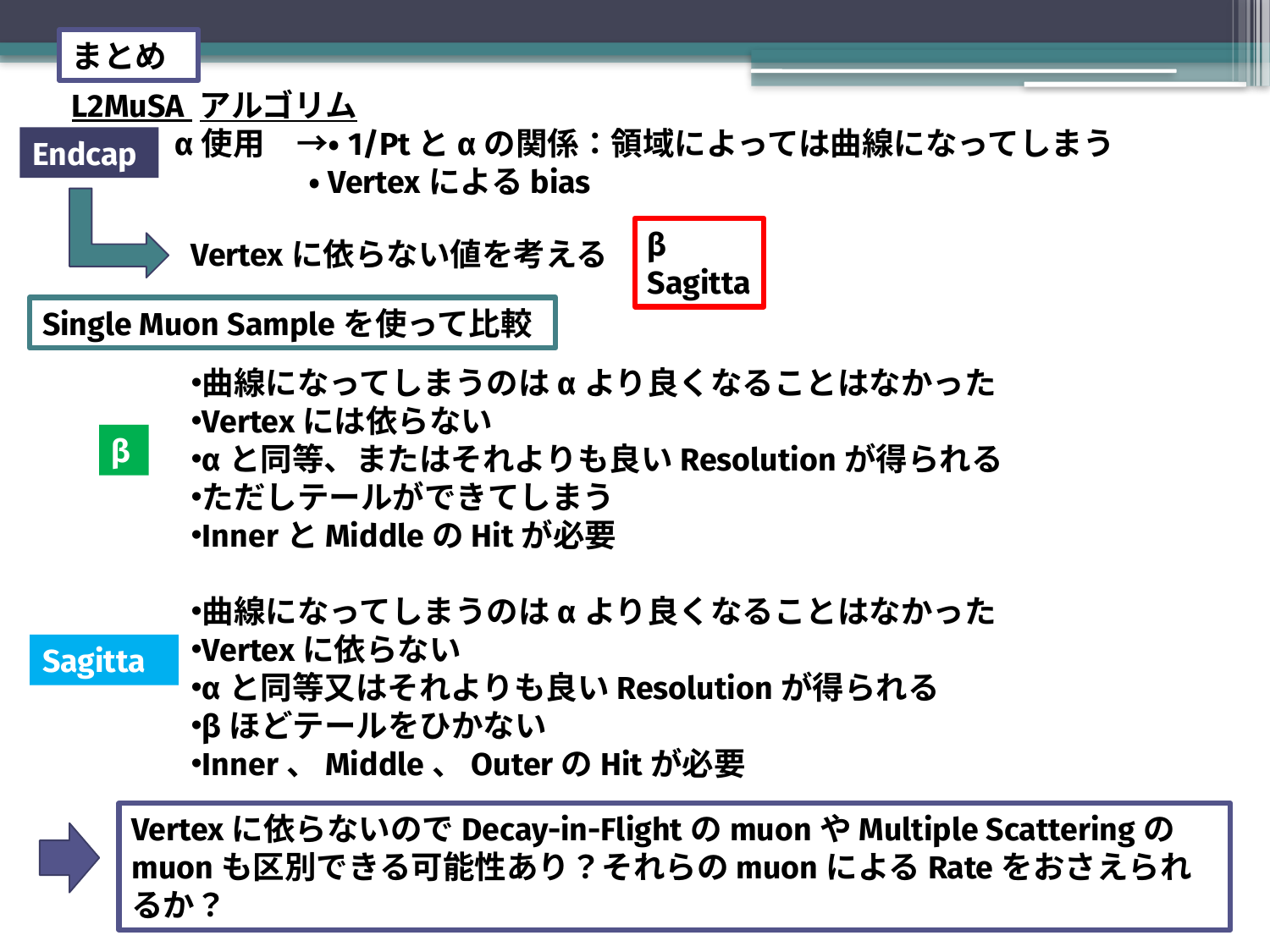

まとめ
L2MuSA アルゴリム
　　　α使用　→・1/Ptとαの関係：領域によっては曲線になってしまう
　　　　　　　  ・Vertexによるbias
Endcap

β　Sagitta
Vertexに依らない値を考える
Single Muon Sampleを使って比較
曲線になってしまうのはαより良くなることはなかった
Vertexには依らない
αと同等、またはそれよりも良いResolutionが得られる
ただしテールができてしまう
InnerとMiddleのHitが必要

曲線になってしまうのはαより良くなることはなかった
Vertexに依らない
αと同等又はそれよりも良いResolutionが得られる
βほどテールをひかない
Inner、Middle、OuterのHitが必要

β
Sagitta
Vertexに依らないのでDecay-in-FlightのmuonやMultiple Scatteringのmuonも区別できる可能性あり？それらのmuonによるRateをおさえられるか？